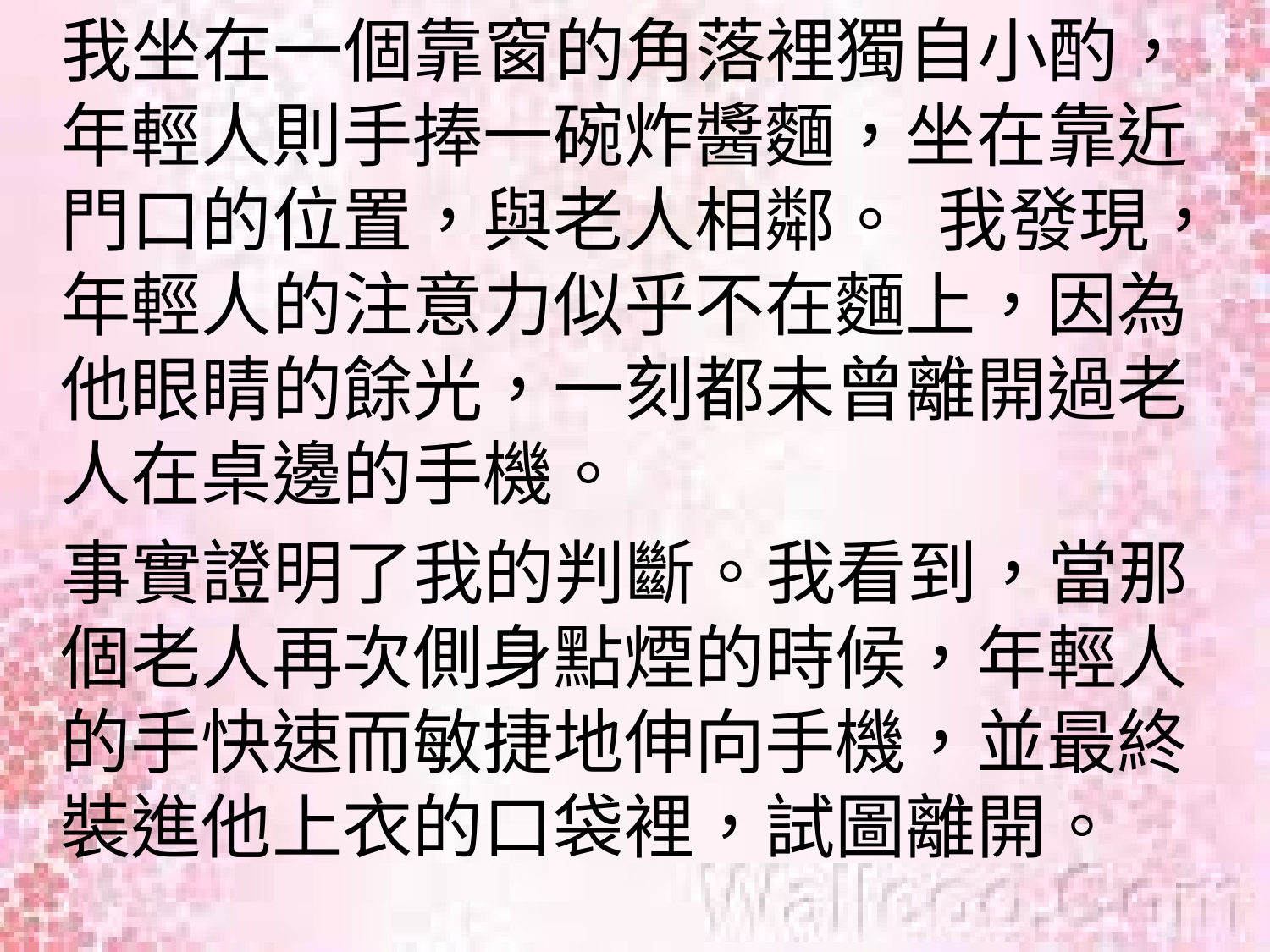

我坐在一個靠窗的角落裡獨自小酌，年輕人則手捧一碗炸醬麵，坐在靠近門口的位置，與老人相鄰。  我發現，年輕人的注意力似乎不在麵上，因為他眼睛的餘光，一刻都未曾離開過老人在桌邊的手機。
  事實證明了我的判斷。我看到，當那個老人再次側身點煙的時候，年輕人的手快速而敏捷地伸向手機，並最終裝進他上衣的口袋裡，試圖離開。